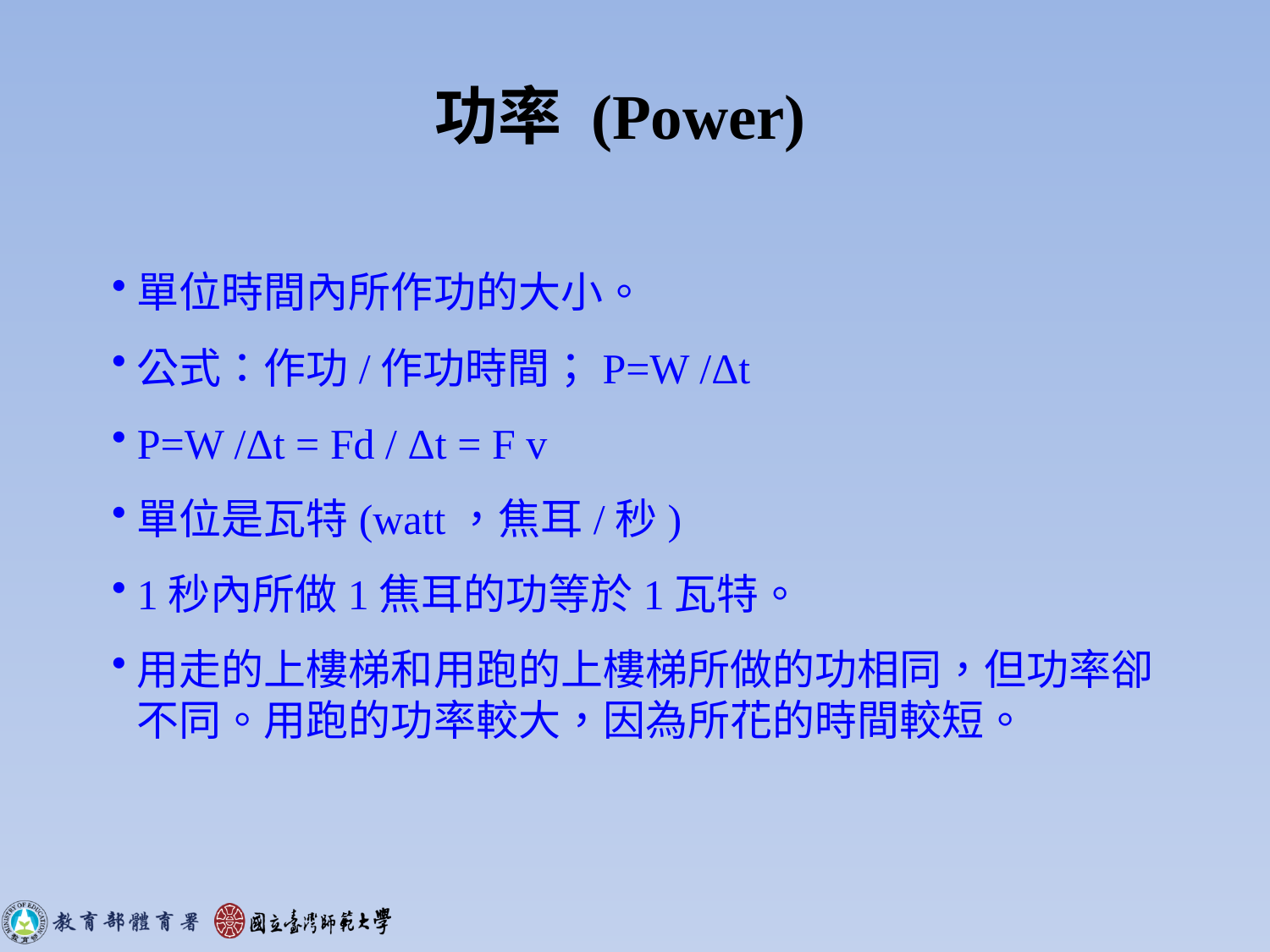

功率 (Power)
單位時間內所作功的大小。
公式：作功/作功時間；P=W /Δt
P=W /Δt = Fd / Δt = F v
單位是瓦特(watt，焦耳/秒)
1秒內所做1焦耳的功等於1瓦特。
用走的上樓梯和用跑的上樓梯所做的功相同，但功率卻不同。用跑的功率較大，因為所花的時間較短。